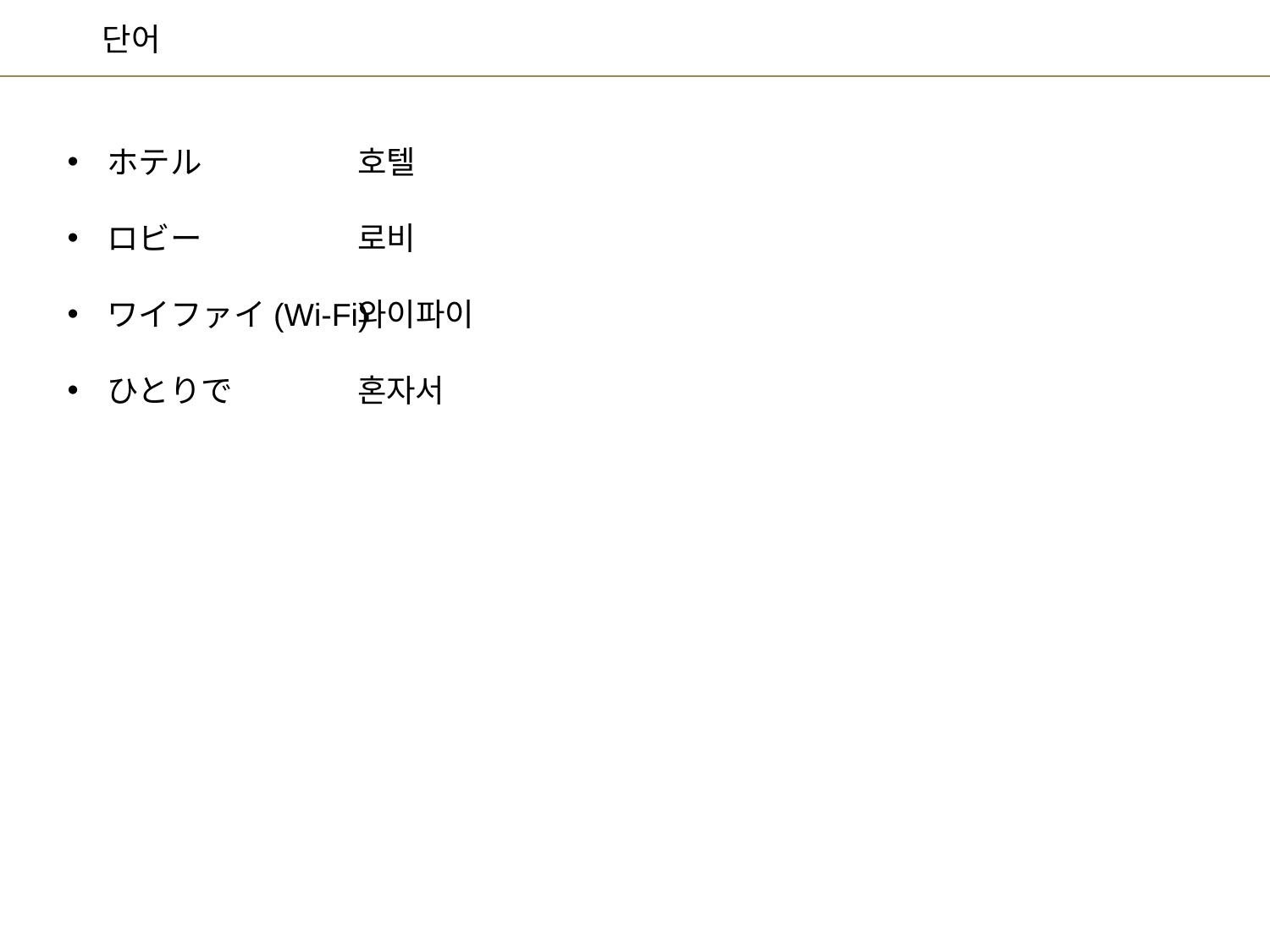

호텔

로비

와이파이

혼자서
ホテル

ロビー

ワイファイ(Wi-Fi)

ひとりで